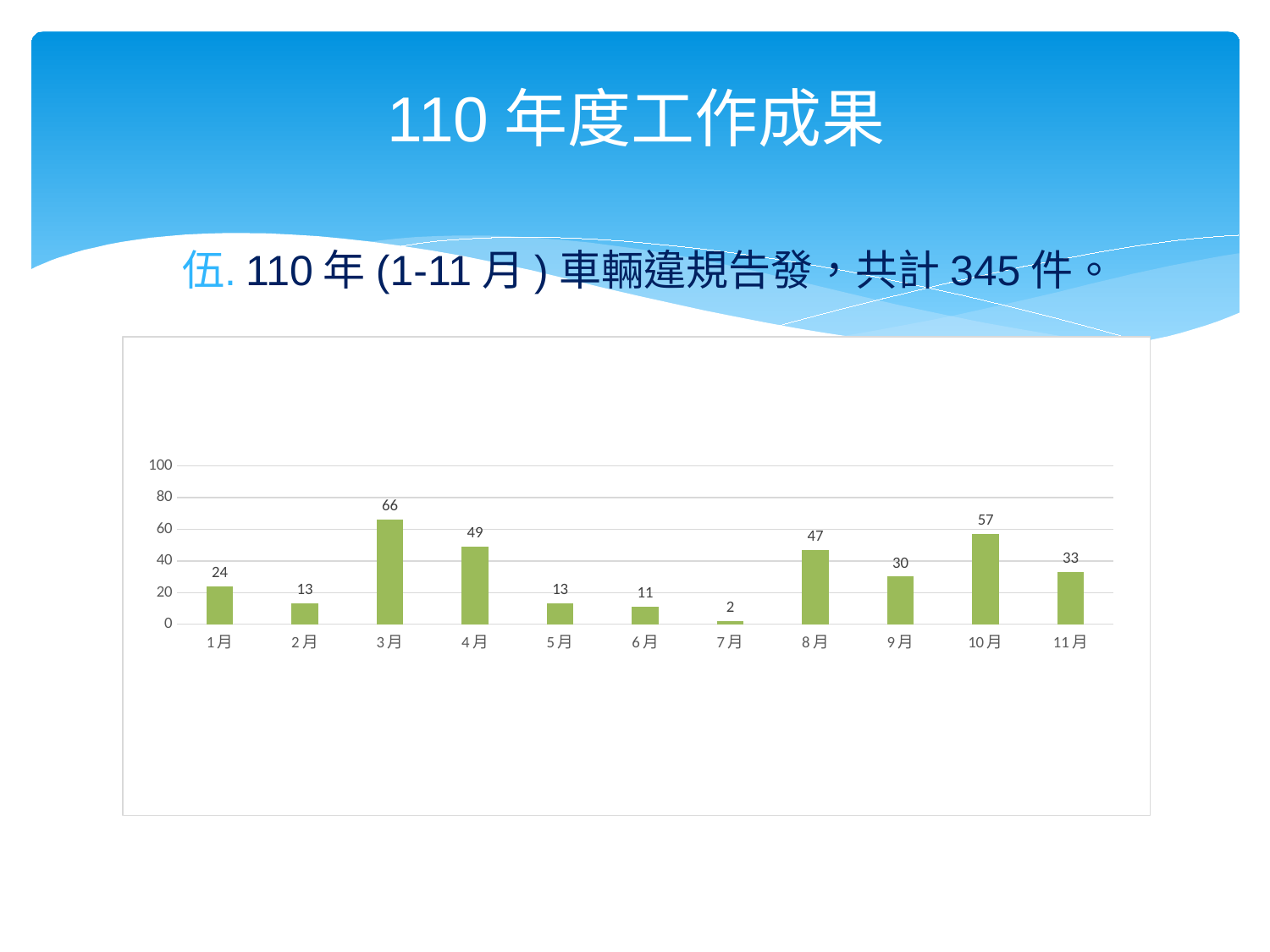

# 110年度工作成果
110年(1-11月)車輛違規告發，共計345件。

### Chart

| Category | 次數 |
|---|---|
| 1月 | 24.0 |
| 2月 | 13.0 |
| 3月 | 66.0 |
| 4月 | 49.0 |
| 5月 | 13.0 |
| 6月 | 11.0 |
| 7月 | 2.0 |
| 8月 | 47.0 |
| 9月 | 30.0 |
| 10月 | 57.0 |
| 11月 | 33.0 |